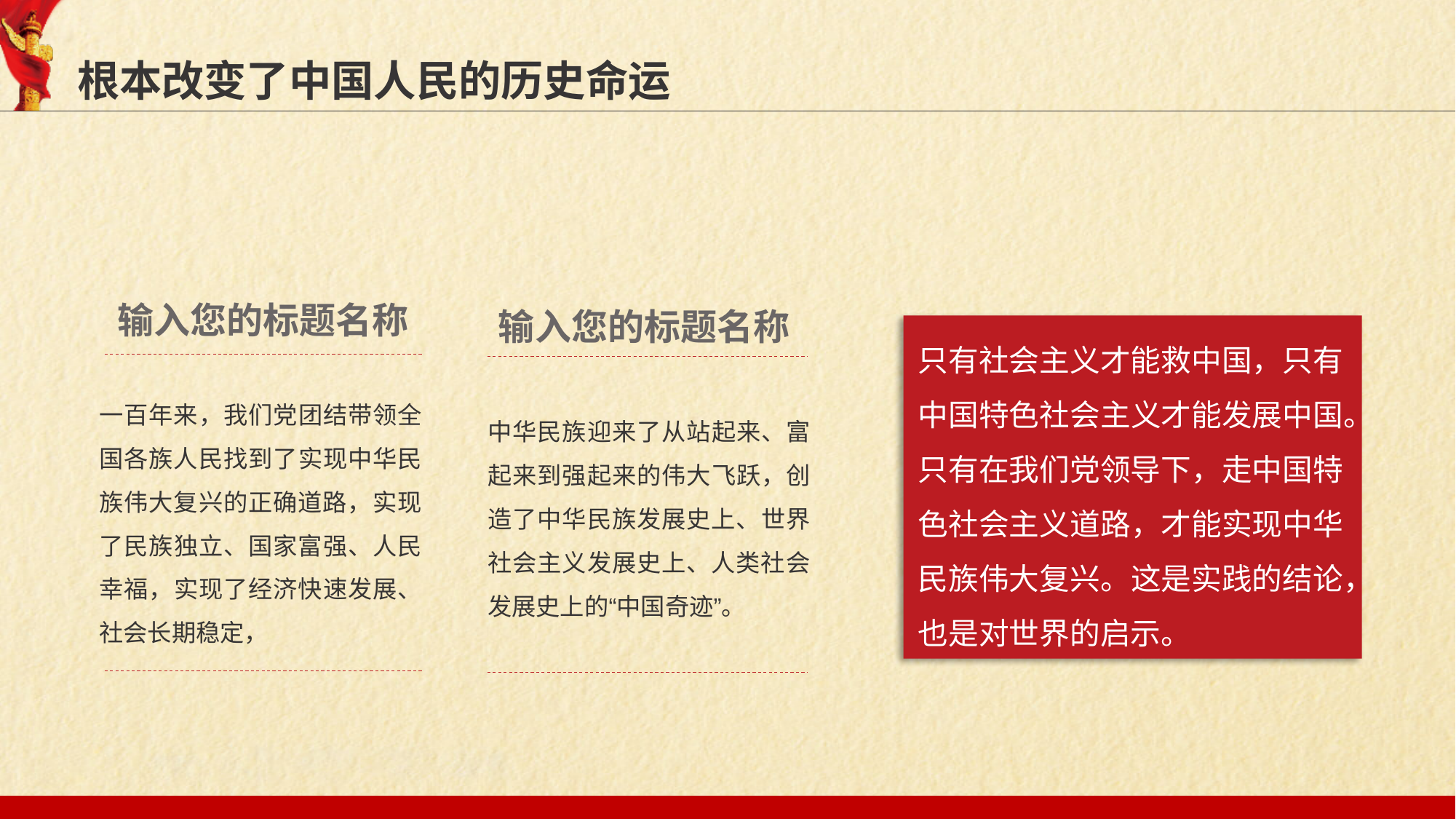

根本改变了中国人民的历史命运
输入您的标题名称
输入您的标题名称
只有社会主义才能救中国，只有中国特色社会主义才能发展中国。只有在我们党领导下，走中国特色社会主义道路，才能实现中华民族伟大复兴。这是实践的结论，也是对世界的启示。
一百年来，我们党团结带领全国各族人民找到了实现中华民族伟大复兴的正确道路，实现了民族独立、国家富强、人民幸福，实现了经济快速发展、社会长期稳定，
中华民族迎来了从站起来、富起来到强起来的伟大飞跃，创造了中华民族发展史上、世界社会主义发展史上、人类社会发展史上的“中国奇迹”。